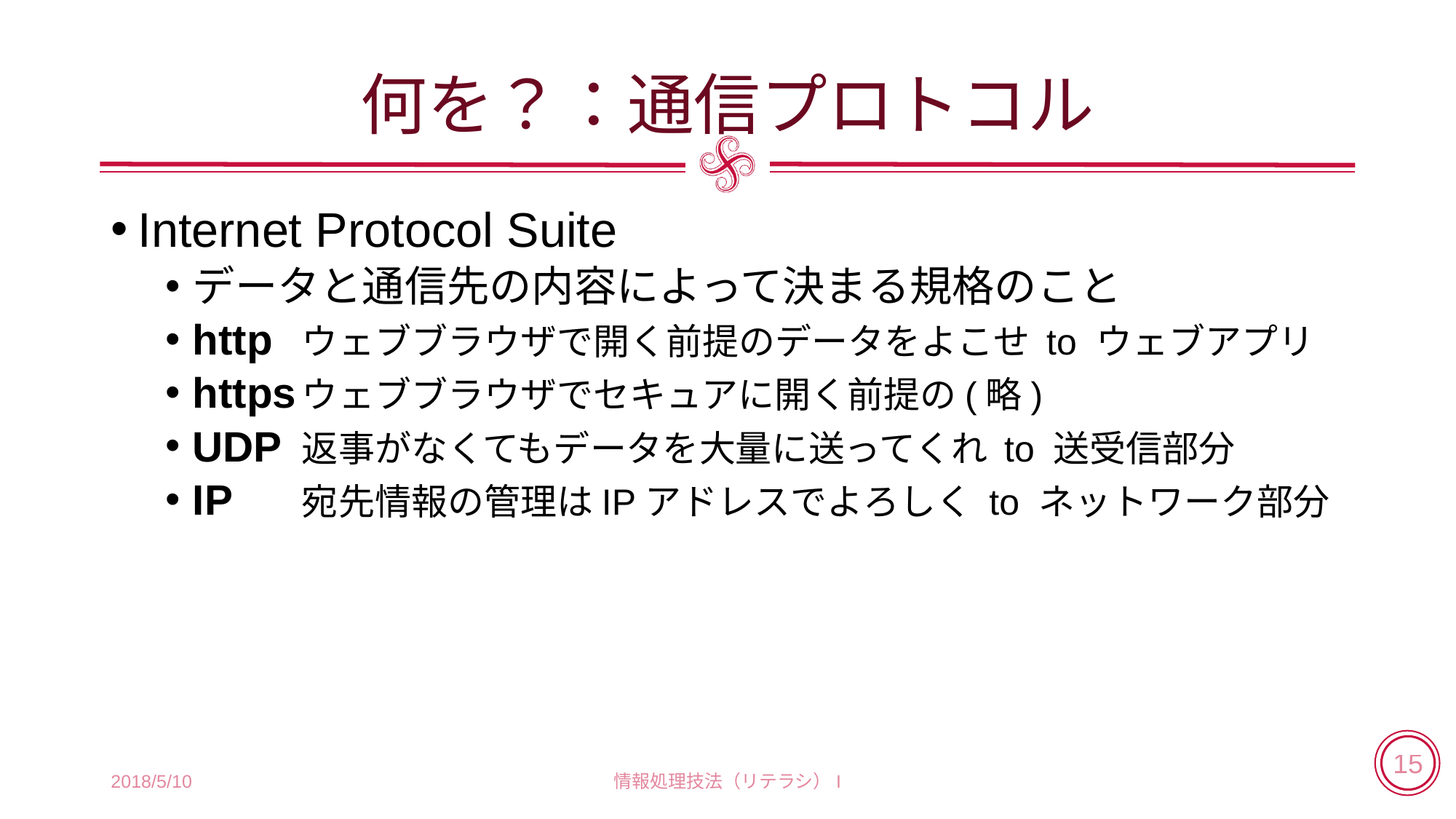

# 何を？：通信プロトコル
Internet Protocol Suite
データと通信先の内容によって決まる規格のこと
http	ウェブブラウザで開く前提のデータをよこせ to ウェブアプリ
https	ウェブブラウザでセキュアに開く前提の(略)
UDP	返事がなくてもデータを大量に送ってくれ to 送受信部分
IP	宛先情報の管理はIPアドレスでよろしく to ネットワーク部分

2018/5/10
情報処理技法（リテラシ）I